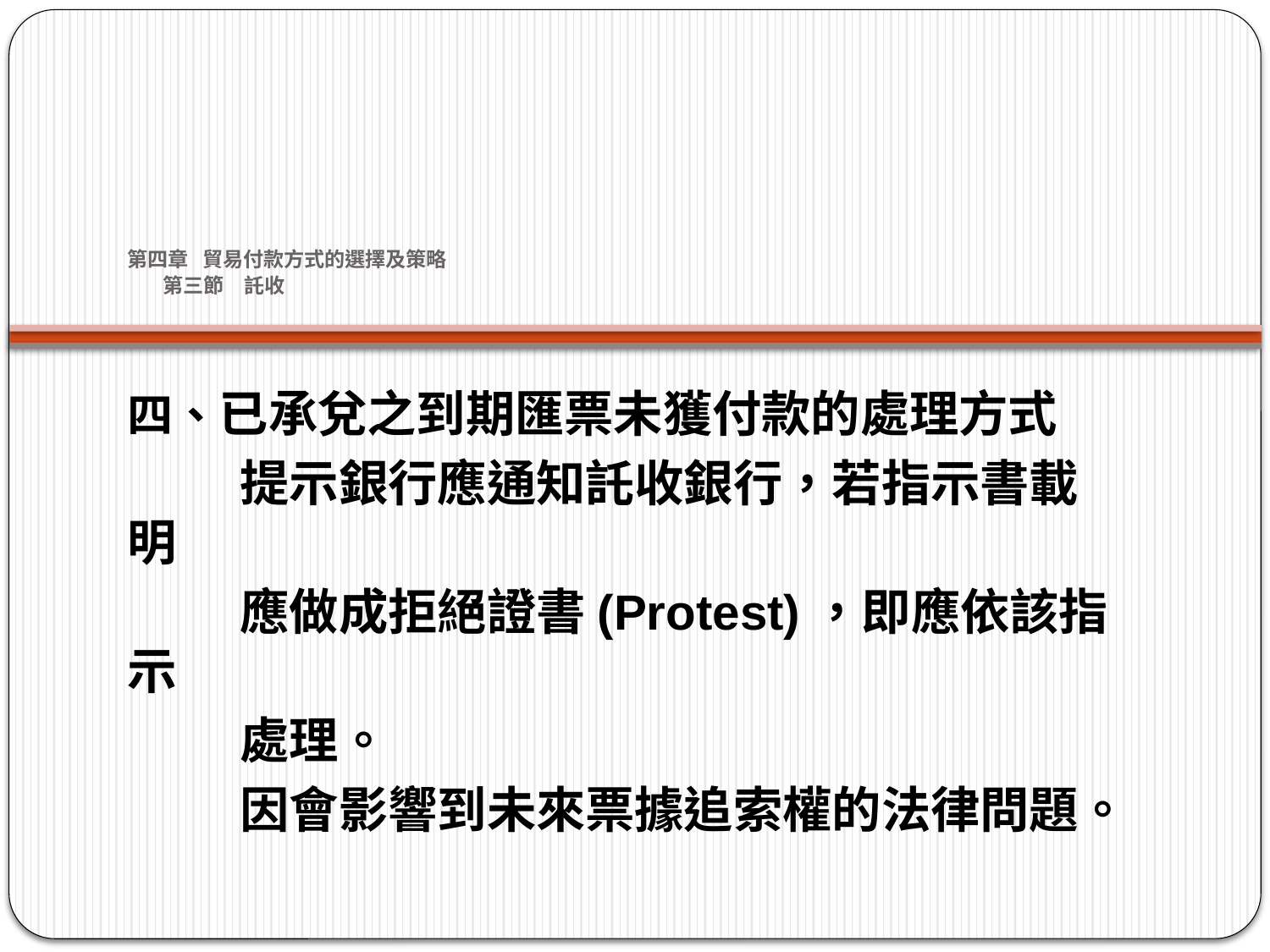

# 第四章   貿易付款方式的選擇及策略 第三節　託收
四、已承兌之到期匯票未獲付款的處理方式
         提示銀行應通知託收銀行，若指示書載明
         應做成拒絕證書(Protest)，即應依該指示
         處理。
         因會影響到未來票據追索權的法律問題。